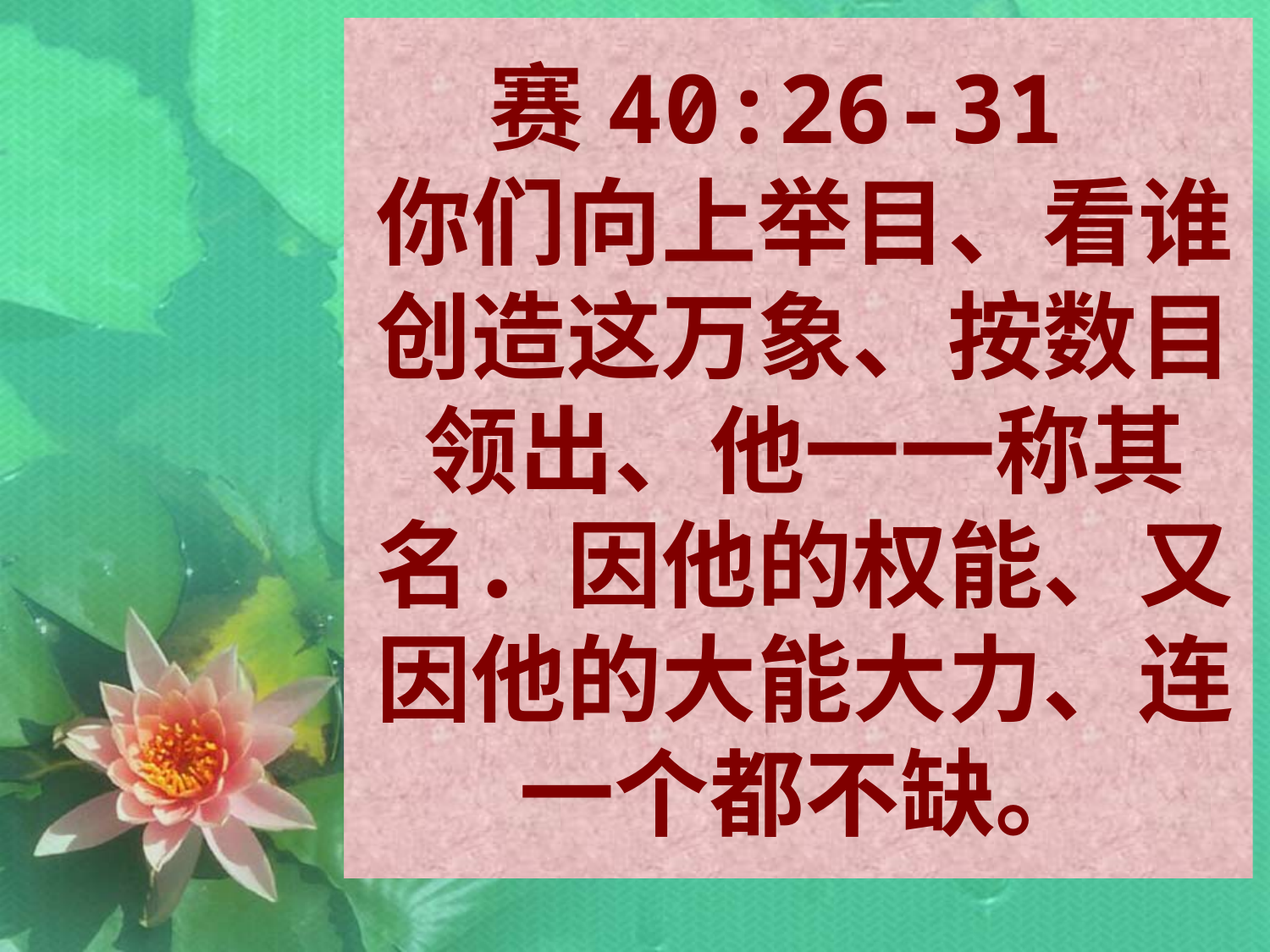

赛40:26-31
你们向上举目、看谁创造这万象、按数目领出、他一一称其名．因他的权能、又因他的大能大力、连一个都不缺。